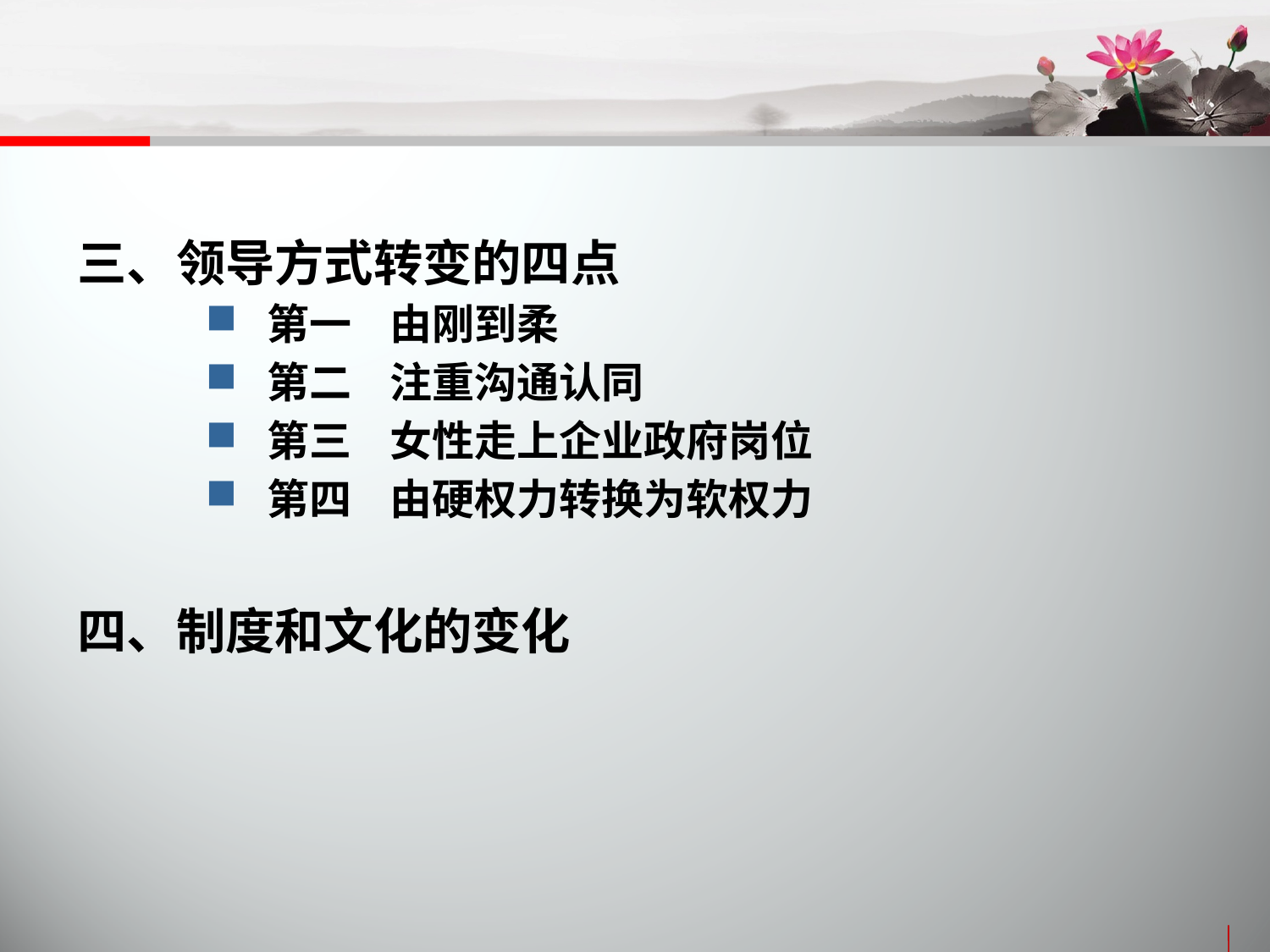

三、领导方式转变的四点
  第一    由刚到柔
  第二    注重沟通认同
  第三    女性走上企业政府岗位
  第四    由硬权力转换为软权力

四、制度和文化的变化